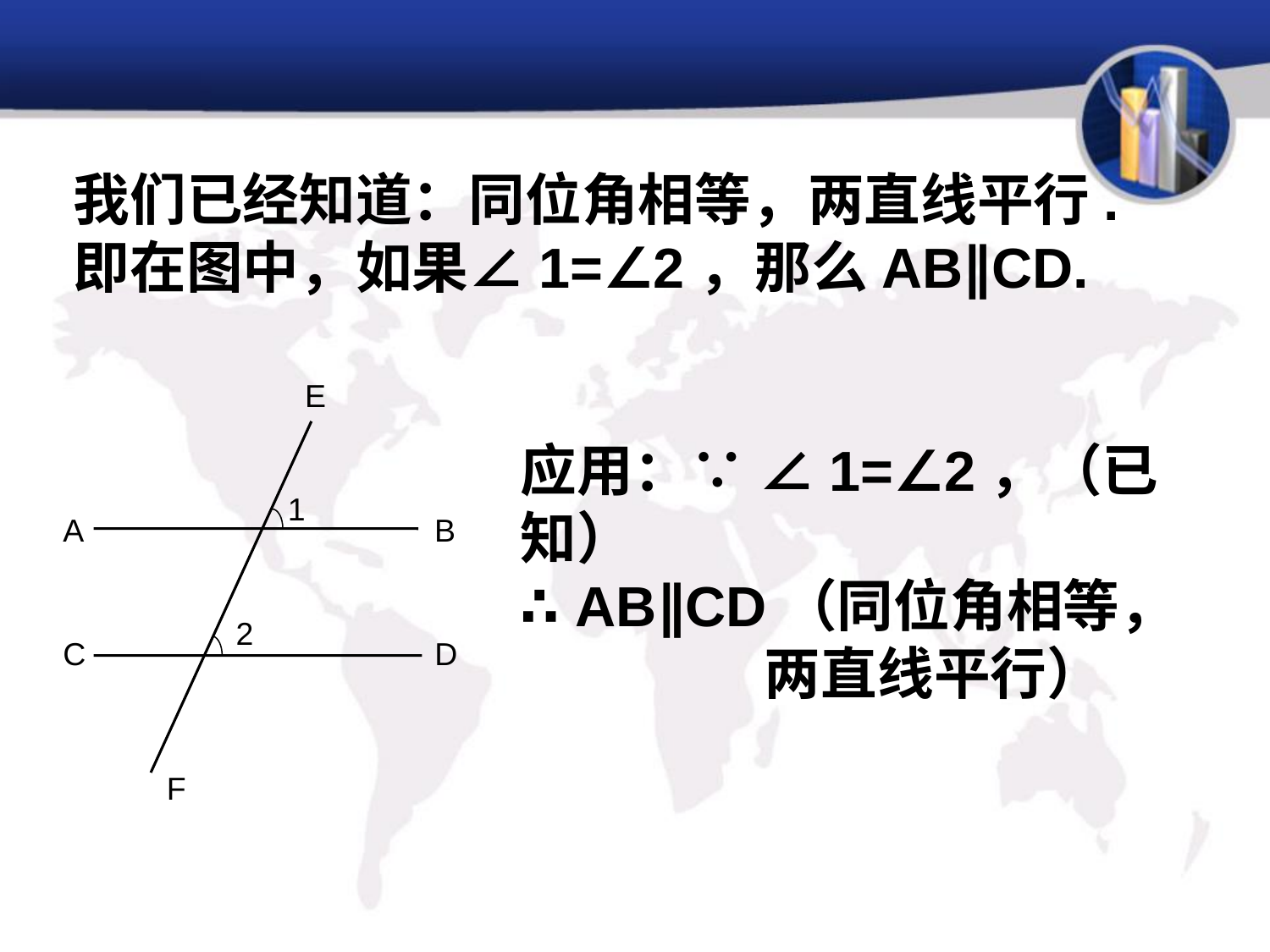

我们已经知道：同位角相等，两直线平行.即在图中，如果∠1=∠2，那么AB∥CD.
E

1
A
B
2
C
D
F
应用：∵ ∠1=∠2，（已知）
∴ AB∥CD（同位角相等，                        两直线平行）